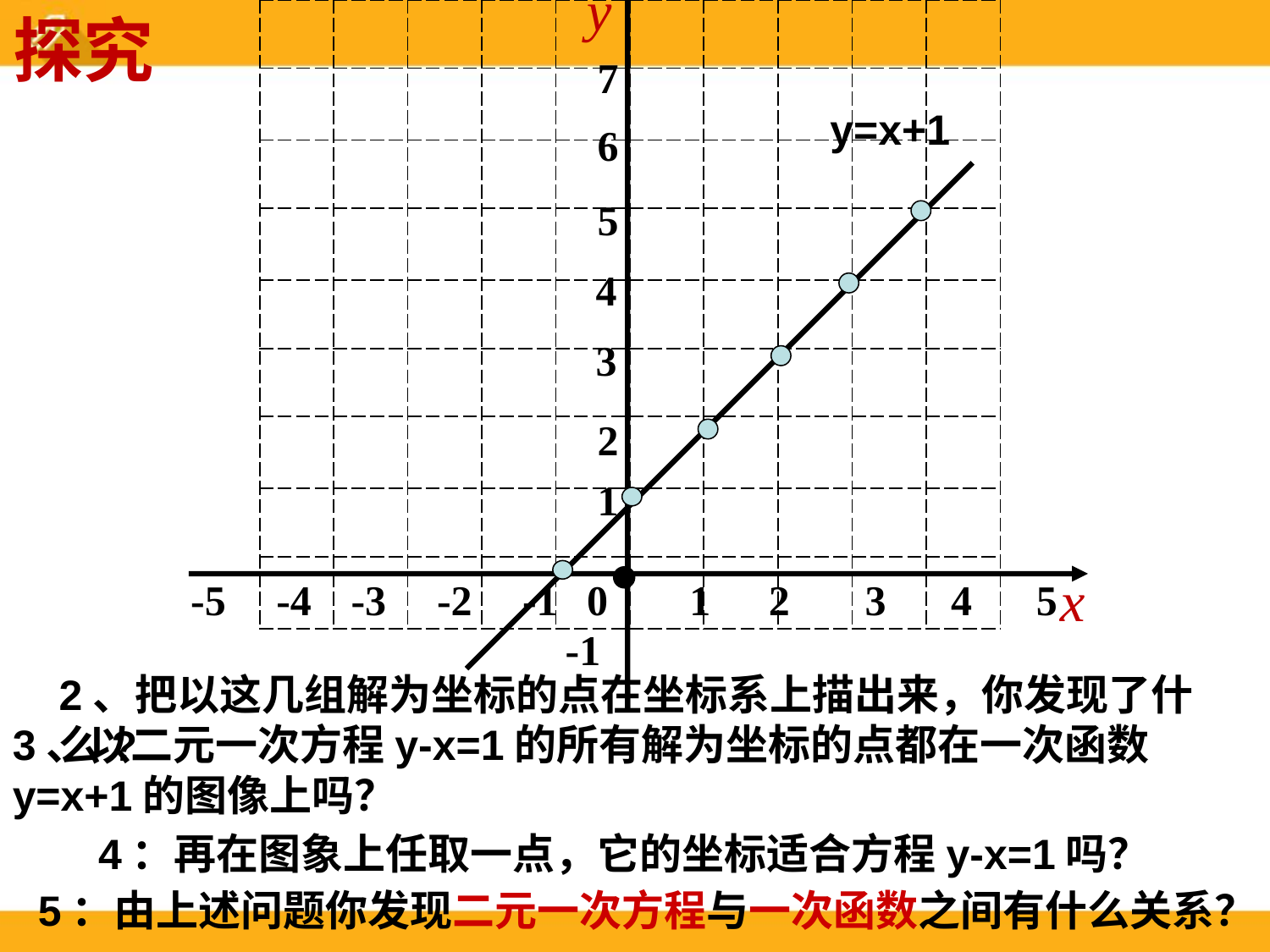

探究
|  |  |  |  |  |  |  |  |  |  |
| --- | --- | --- | --- | --- | --- | --- | --- | --- | --- |
|  |  |  |  |  |  |  |  |  |  |
|  |  |  |  |  |  |  |  |  |  |
|  |  |  |  |  |  |  |  |  |  |
|  |  |  |  |  |  |  |  |  |  |
|  |  |  |  |  |  |  |  |  |  |
|  |  |  |  |  |  |  |  |  |  |
|  |  |  |  |  |  |  |  |  |  |
|  |  |  |  |  |  |  |  |  |  |
y
7
6
5
4
3

2
1
x
-5
-4
-3
-2
-1
0
1
2
3
4
5

-1
y=x+1

2、把以这几组解为坐标的点在坐标系上描出来，你发现了什么?

3、以二元一次方程y-x=1的所有解为坐标的点都在一次函数y=x+1的图像上吗？

4：再在图象上任取一点，它的坐标适合方程y-x=1吗？

5：由上述问题你发现二元一次方程与一次函数之间有什么关系？